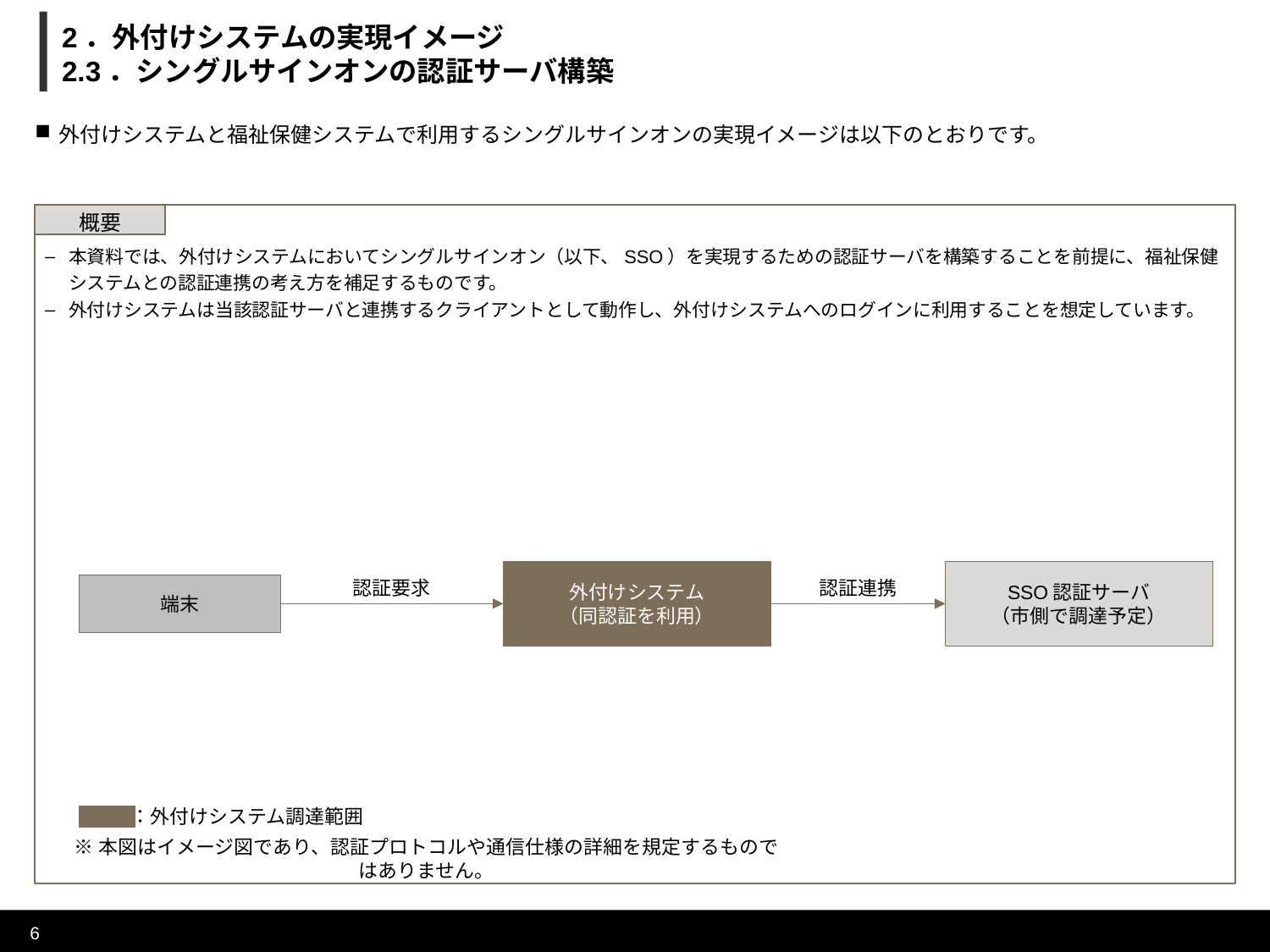

# 2．外付けシステムの実現イメージ 2.3．シングルサインオンの認証サーバ構築
外付けシステムと福祉保健システムで利用するシングルサインオンの実現イメージは以下のとおりです。

概要
本資料では、外付けシステムにおいてシングルサインオン（以下、SSO）を実現するための認証サーバを構築することを前提に、福祉保健システムとの認証連携の考え方を補足するものです。
外付けシステムは当該認証サーバと連携するクライアントとして動作し、外付けシステムへのログインに利用することを想定しています。
外付けシステム
（同認証を利用）
SSO認証サーバ
（市側で調達予定）
認証要求
認証連携
端末
：外付けシステム調達範囲

※本図はイメージ図であり、認証プロトコルや通信仕様の詳細を規定するものではありません。